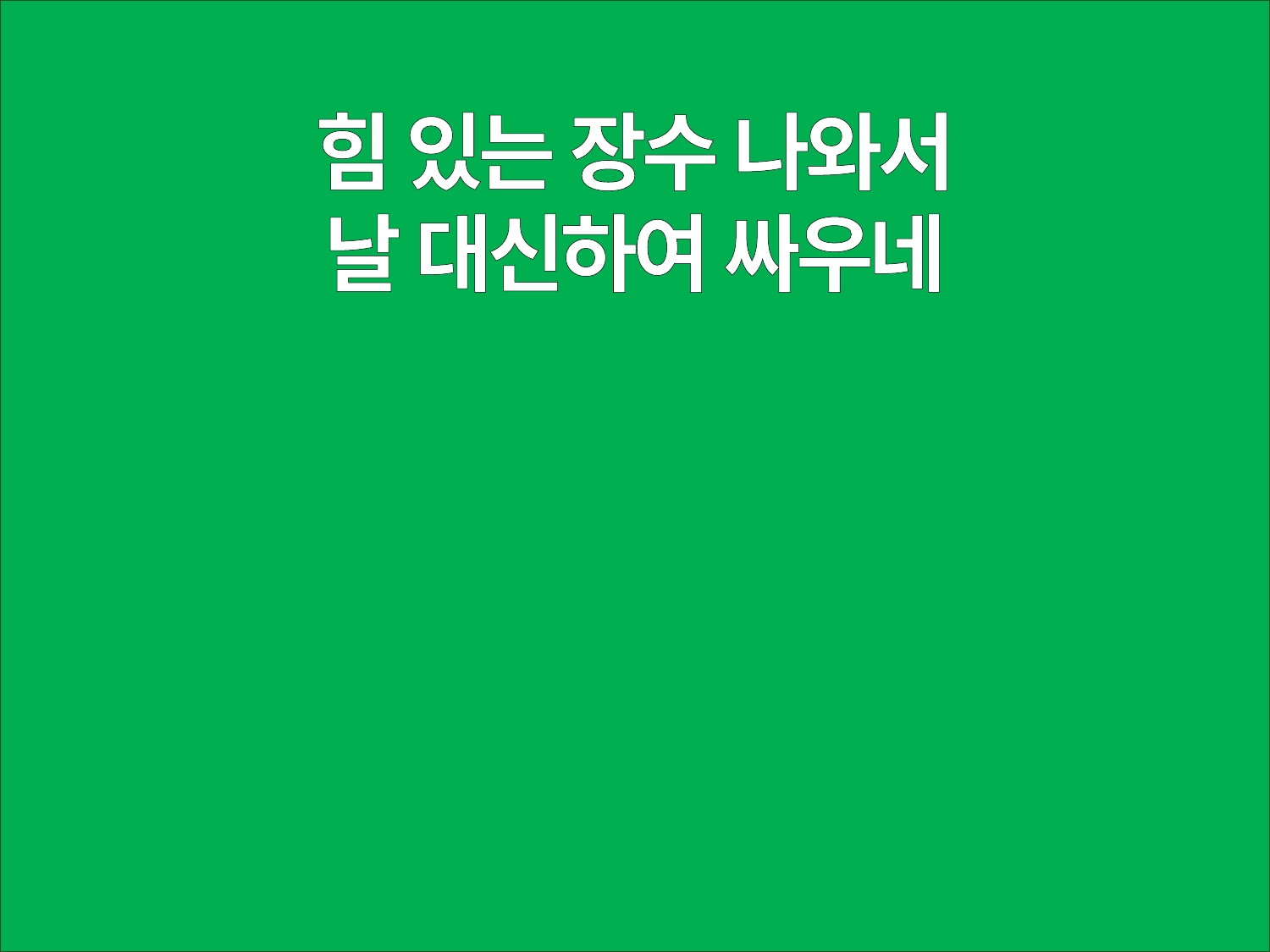

힘 있는 장수 나와서
날 대신하여 싸우네